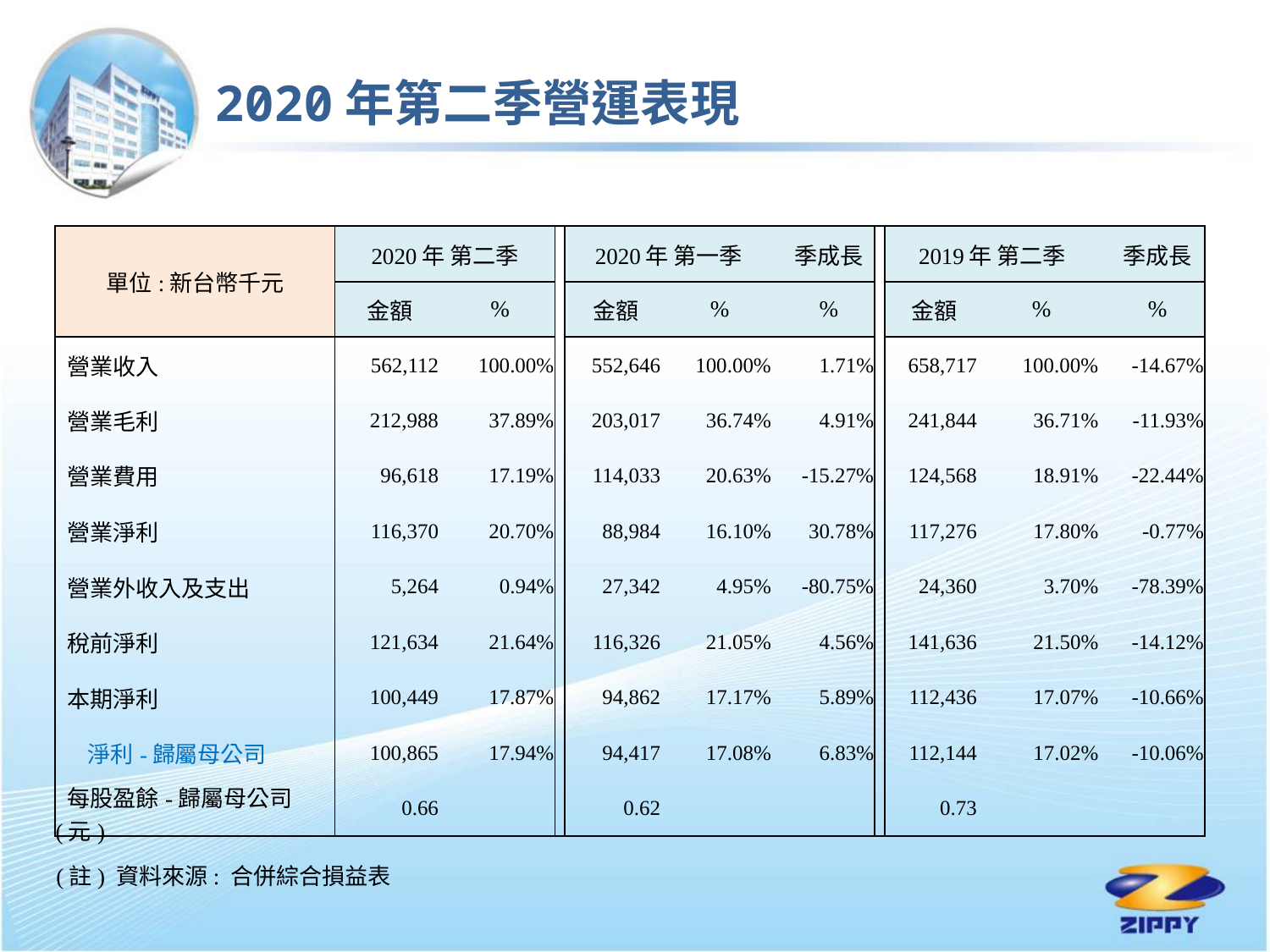

2020年第二季營運表現
| 單位:新台幣千元 | 2020年 第二季 |  |  | 2020年 第一季 |  |  | 季成長 |  | 2019年 第二季 |  |  | 季成長 |
| --- | --- | --- | --- | --- | --- | --- | --- | --- | --- | --- | --- | --- |
|  | 金額 | % |  | 金額 | % |  | % |  | 金額 | % |  | % |
| 營業收入 | 562,112 | 100.00% |  | 552,646 | 100.00% |  | 1.71% |  | 658,717 | 100.00% |  | -14.67% |
| 營業毛利 | 212,988 | 37.89% |  | 203,017 | 36.74% |  | 4.91% |  | 241,844 | 36.71% |  | -11.93% |
| 營業費用 | 96,618 | 17.19% |  | 114,033 | 20.63% |  | -15.27% |  | 124,568 | 18.91% |  | -22.44% |
| 營業淨利 | 116,370 | 20.70% |  | 88,984 | 16.10% |  | 30.78% |  | 117,276 | 17.80% |  | -0.77% |
| 營業外收入及支出 | 5,264 | 0.94% |  | 27,342 | 4.95% |  | -80.75% |  | 24,360 | 3.70% |  | -78.39% |
| 稅前淨利 | 121,634 | 21.64% |  | 116,326 | 21.05% |  | 4.56% |  | 141,636 | 21.50% |  | -14.12% |
| 本期淨利 | 100,449 | 17.87% |  | 94,862 | 17.17% |  | 5.89% |  | 112,436 | 17.07% |  | -10.66% |
| 淨利-歸屬母公司 | 100,865 | 17.94% |  | 94,417 | 17.08% |  | 6.83% |  | 112,144 | 17.02% |  | -10.06% |
| 每股盈餘-歸屬母公司(元) | 0.66 |  |  | 0.62 |  |  |  |  | 0.73 |  |  |  |
(註) 資料來源: 合併綜合損益表